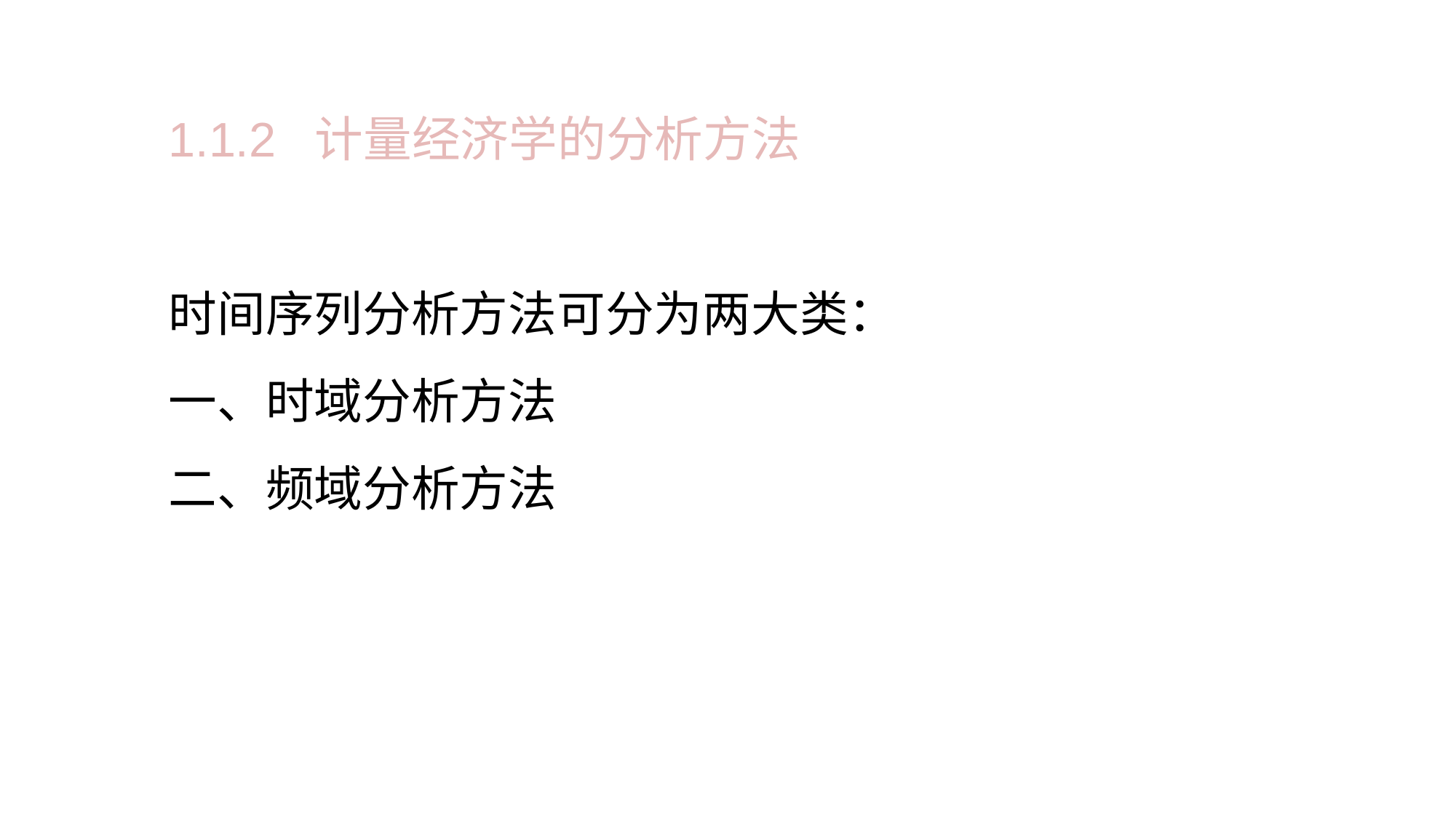

1.1.2  计量经济学的分析方法

时间序列分析方法可分为两大类：
一、时域分析方法
二、频域分析方法